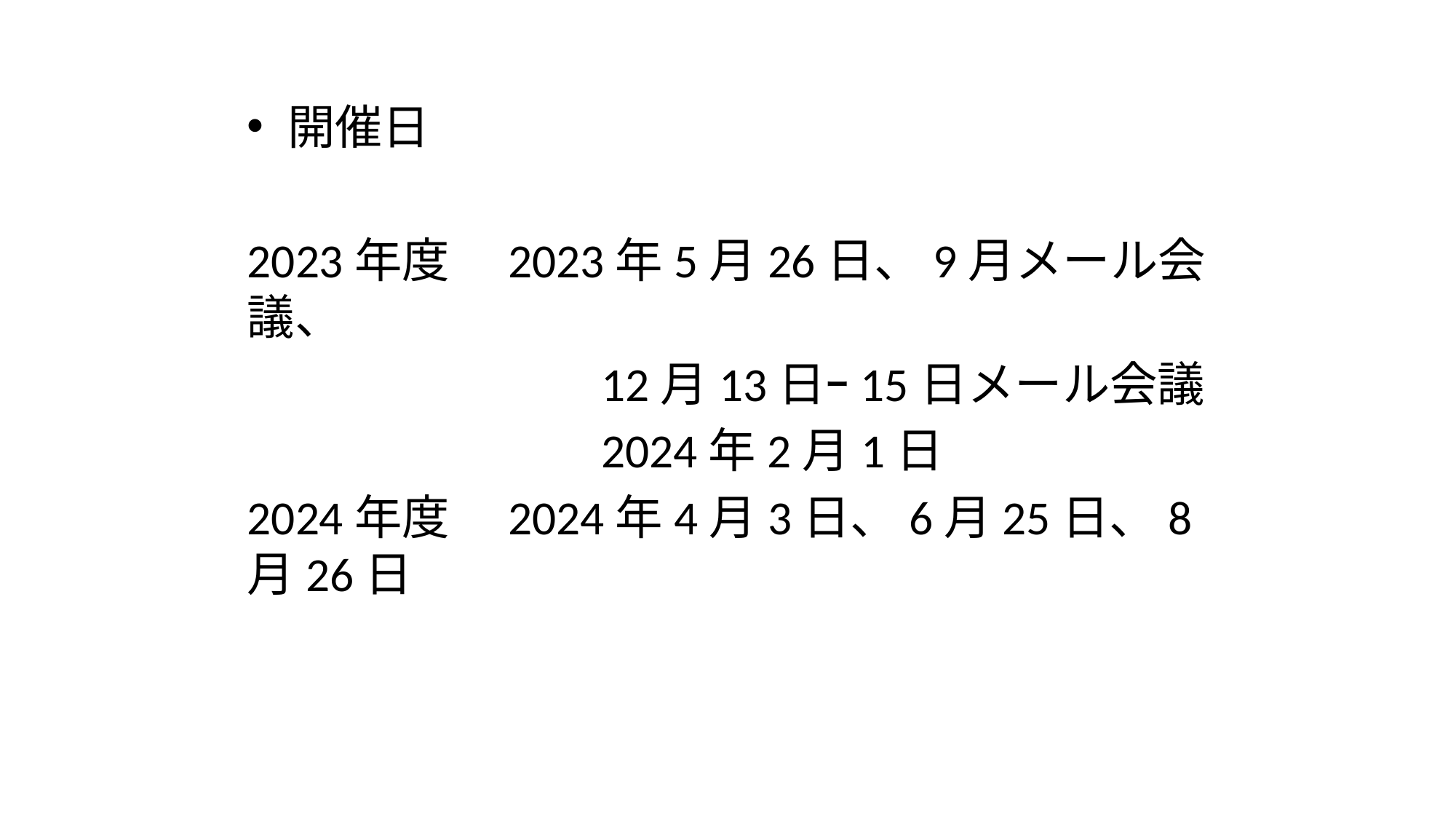

開催日

2023年度　2023年5月26日、9月メール会議、
　　　　　　 　12月13日ｰ15日メール会議
　　　　　　　 2024年2月1日
2024年度　2024年4月3日、6月25日、8月26日